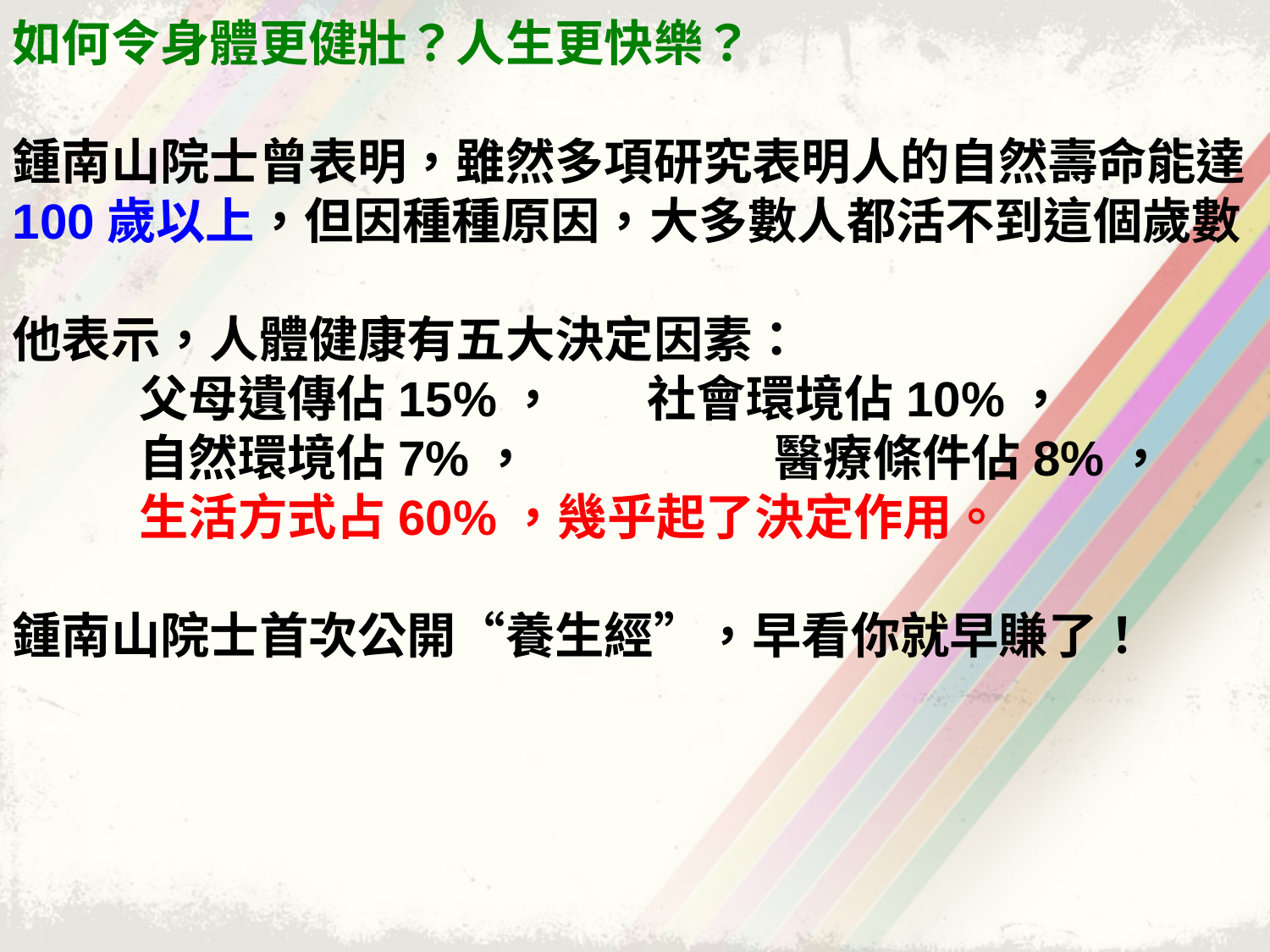

如何令身體更健壯？人生更快樂？

鍾南山院士曾表明，雖然多項研究表明人的自然壽命能達100歲以上，但因種種原因，大多數人都活不到這個歲數

他表示，人體健康有五大決定因素：
	父母遺傳佔15%，	社會環境佔10%，
	自然環境佔7%，		醫療條件佔8%，
	生活方式占60%，幾乎起了決定作用。

鍾南山院士首次公開“養生經”，早看你就早賺了！